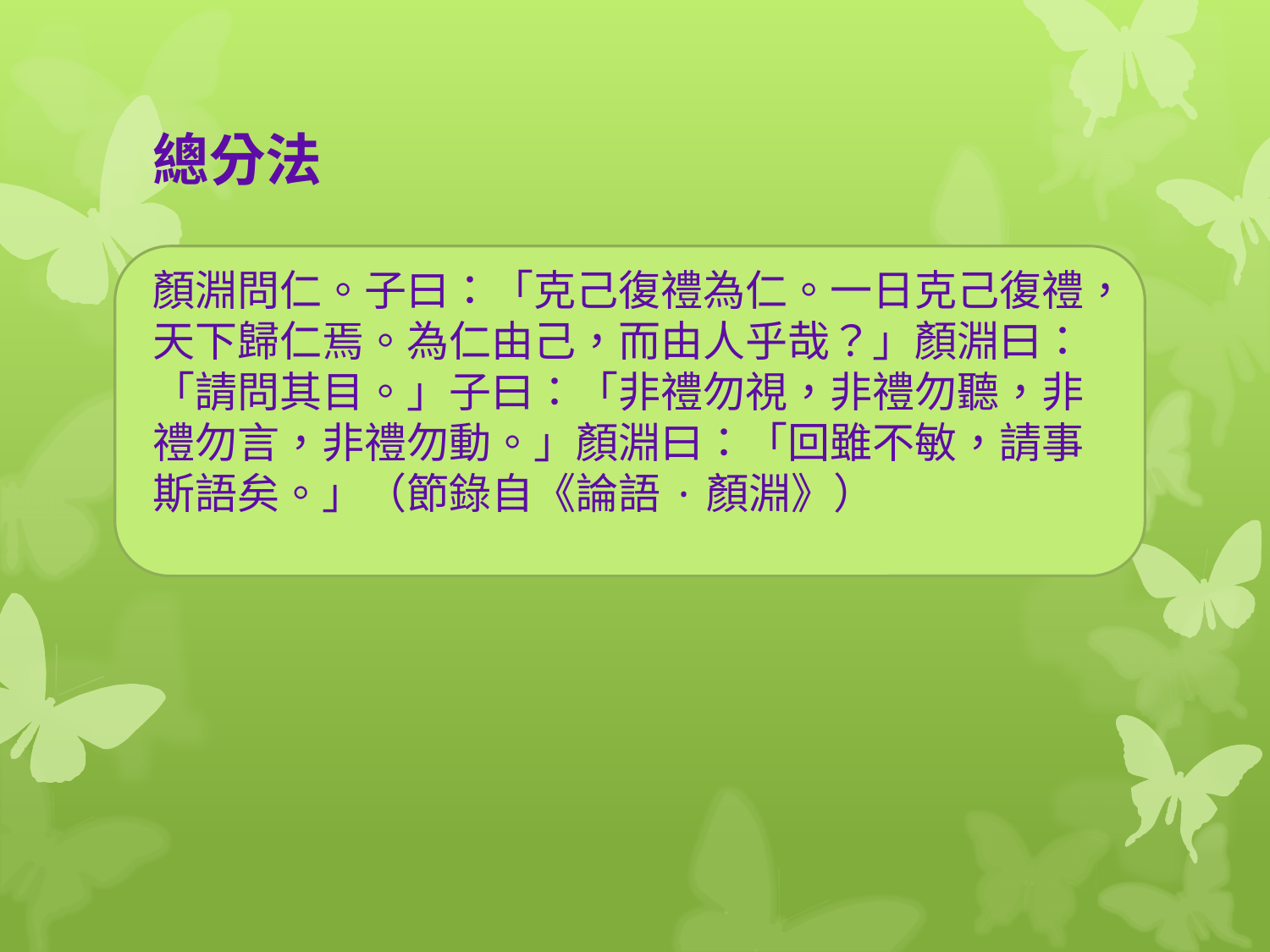

# 總分法

顏淵問仁。子曰：「克己復禮為仁。一日克己復禮，天下歸仁焉。為仁由己，而由人乎哉？」顏淵曰：「請問其目。」子曰：「非禮勿視，非禮勿聽，非禮勿言，非禮勿動。」顏淵曰：「回雖不敏，請事斯語矣。」（節錄自《論語·顏淵》）